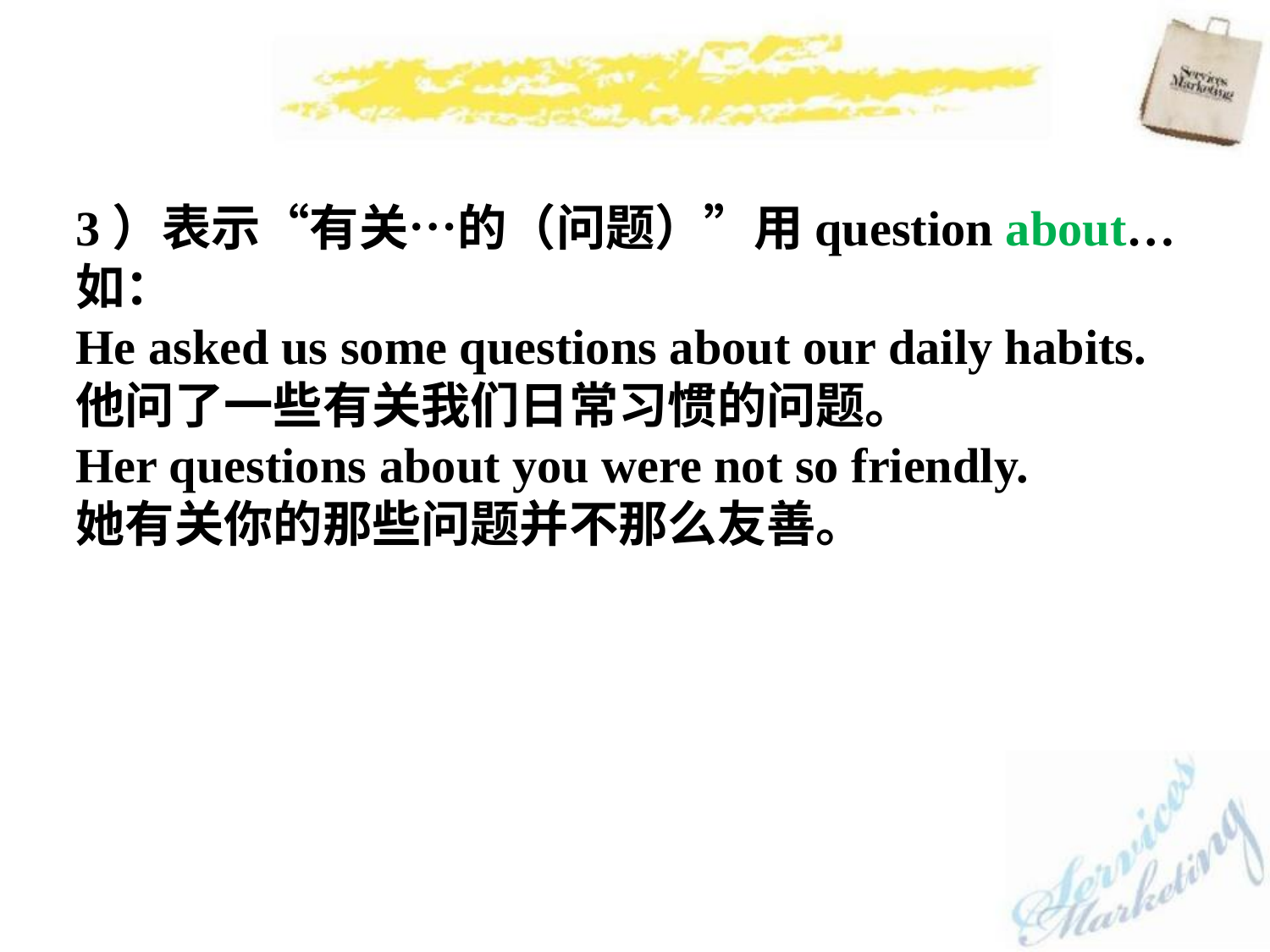

3）表示“有关…的（问题）”用question about…
如：
He asked us some questions about our daily habits.
他问了一些有关我们日常习惯的问题。
Her questions about you were not so friendly.
她有关你的那些问题并不那么友善。